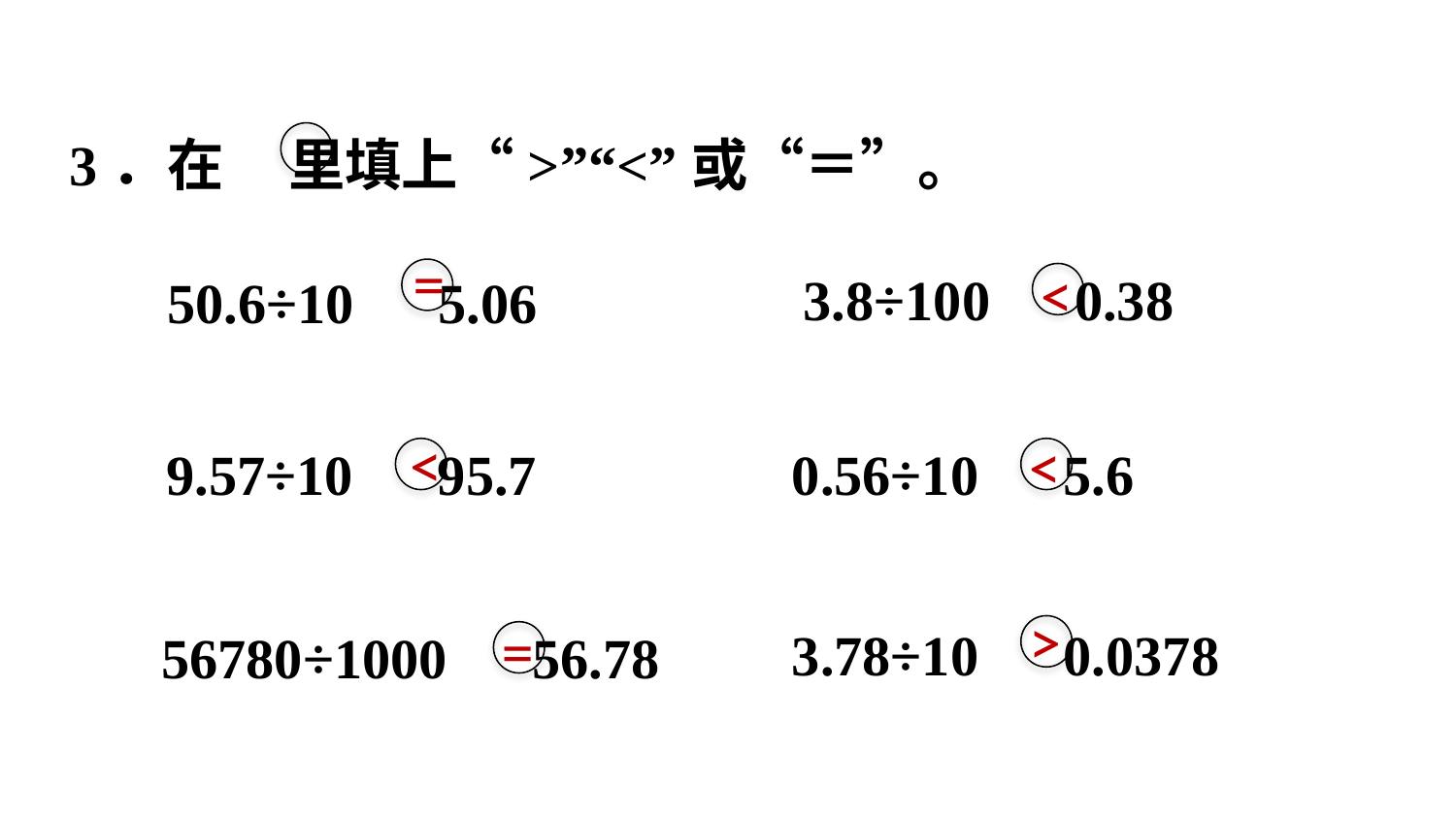

3．在     里填上“>”“<”或“＝”。

3.8÷100      0.38

50.6÷10      5.06

=
<
9.57÷10      95.7

0.56÷10      5.6

<
<
3.78÷10      0.0378

56780÷1000      56.78

>
=